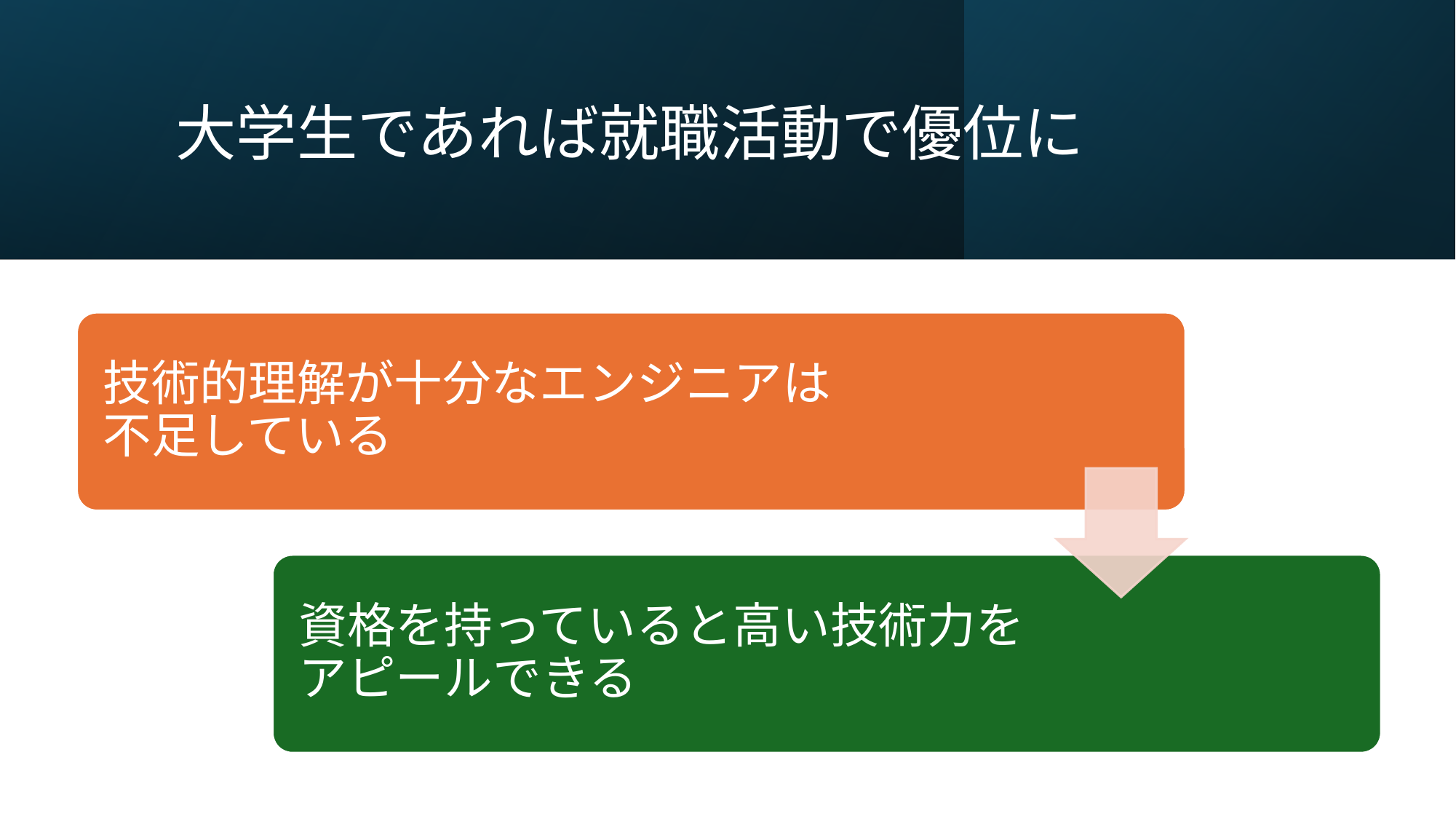

# 大学生であれば就職活動で優位に
技術的理解が十分なエンジニアは
不足している
資格を持っていると高い技術力を
アピールできる